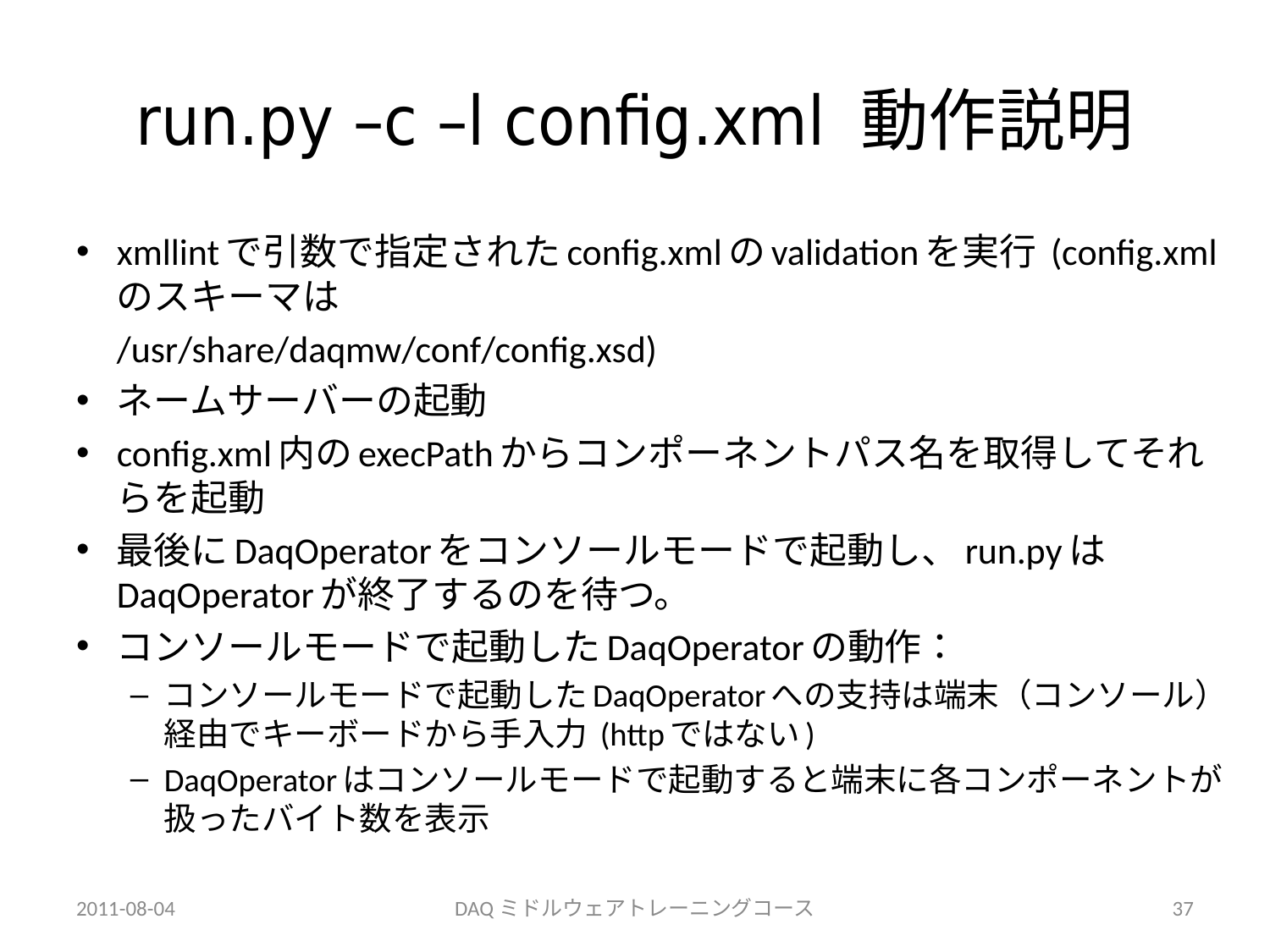

# run.py –c –l config.xml 動作説明
xmllintで引数で指定されたconfig.xmlのvalidationを実行 (config.xmlのスキーマは
	/usr/share/daqmw/conf/config.xsd)
ネームサーバーの起動
config.xml内のexecPathからコンポーネントパス名を取得してそれらを起動
最後にDaqOperatorをコンソールモードで起動し、run.pyはDaqOperatorが終了するのを待つ。
コンソールモードで起動したDaqOperatorの動作：
コンソールモードで起動したDaqOperatorへの支持は端末（コンソール）経由でキーボードから手入力 (httpではない)
DaqOperatorはコンソールモードで起動すると端末に各コンポーネントが扱ったバイト数を表示
2011-08-04
DAQミドルウェアトレーニングコース
37